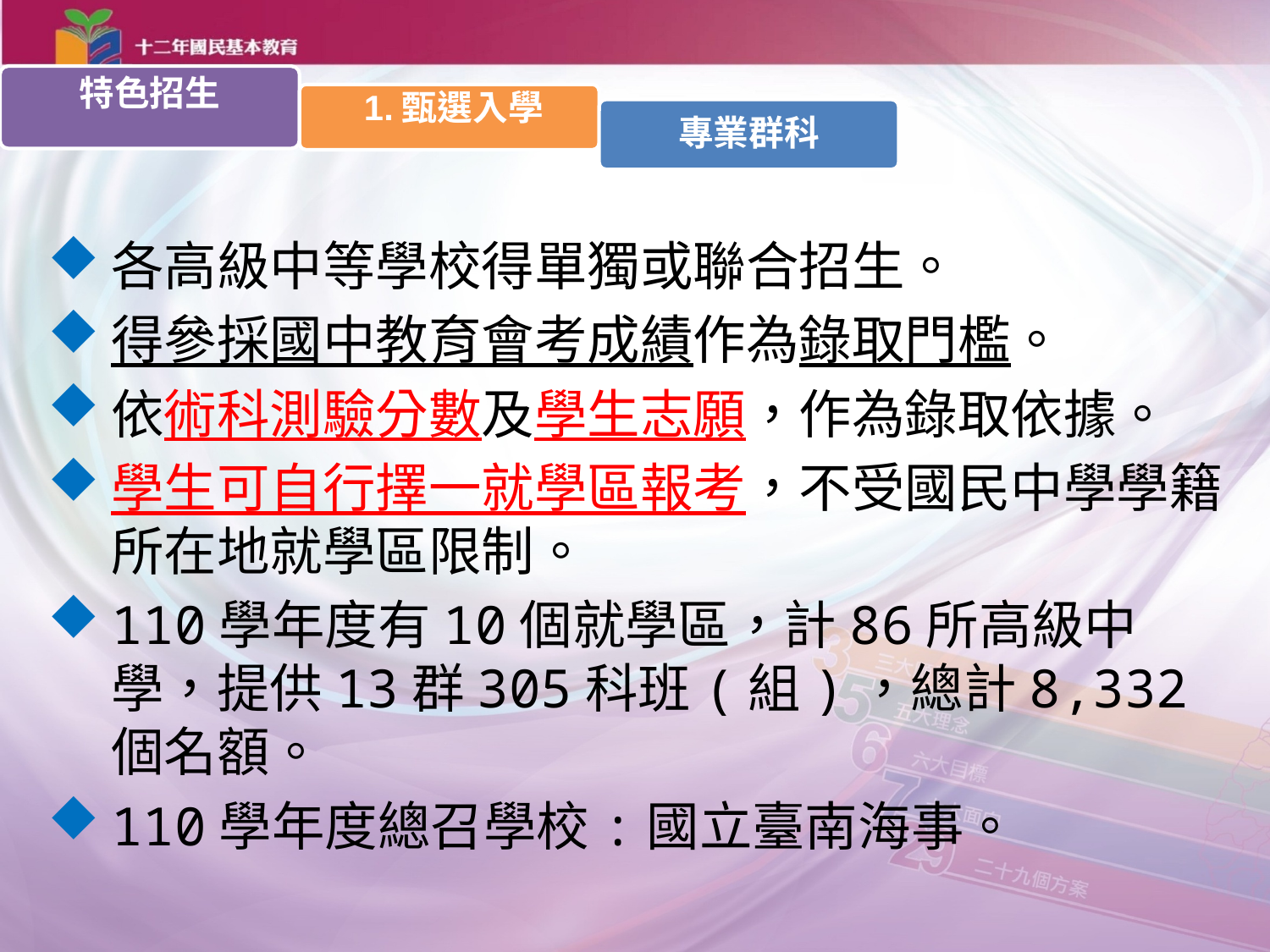

特色招生

1.甄選入學

專業群科
各高級中等學校得單獨或聯合招生。
得參採國中教育會考成績作為錄取門檻。
依術科測驗分數及學生志願，作為錄取依據。
學生可自行擇一就學區報考，不受國民中學學籍所在地就學區限制。
110學年度有10個就學區，計86所高級中學，提供13群305科班(組)，總計8,332個名額。
110學年度總召學校:國立臺南海事。